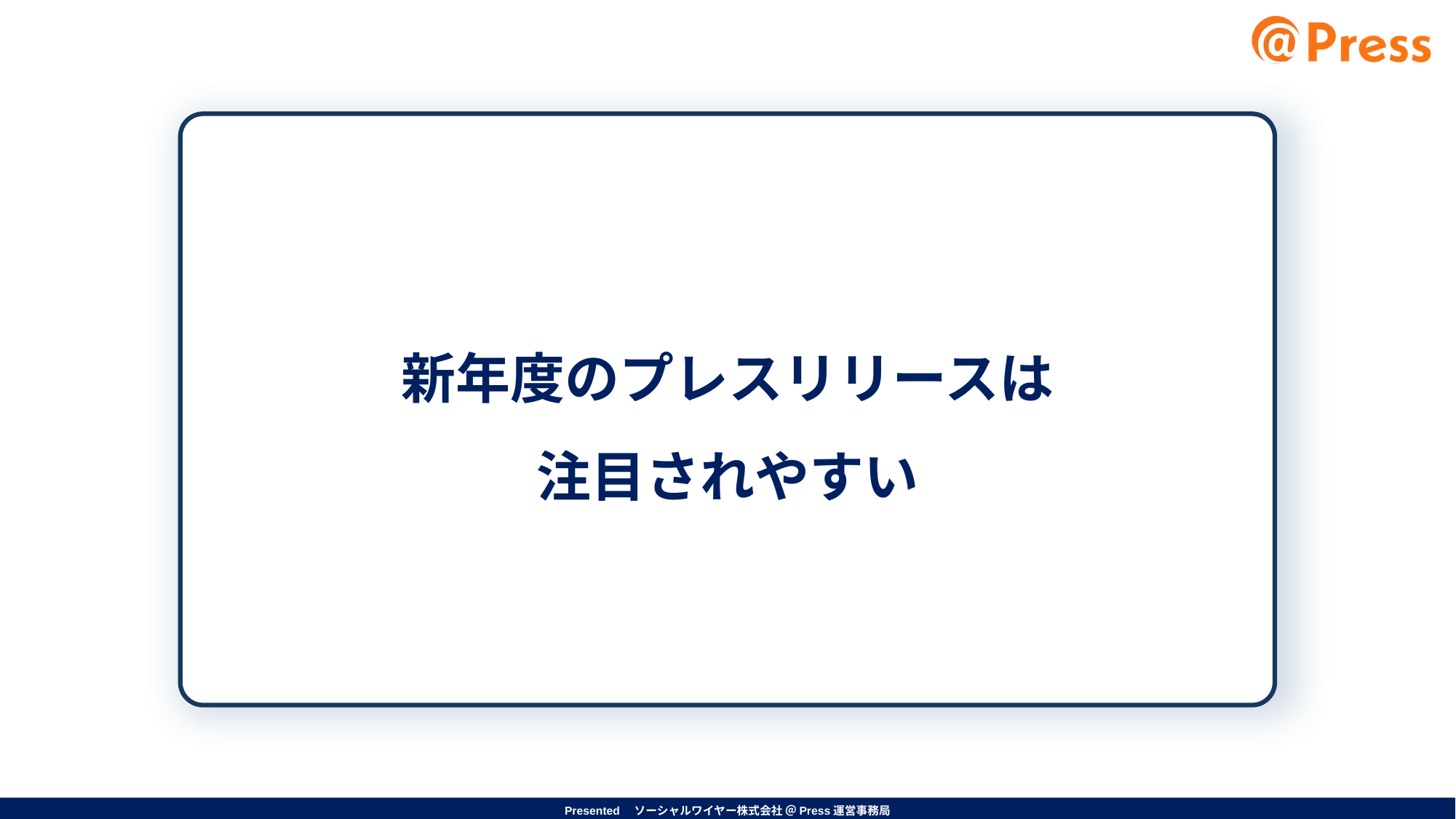

「プレスリリースが取り上げられた数」
「なぜ取り上げられたのか？」
新年度のプレスリリースは
注目されやすい